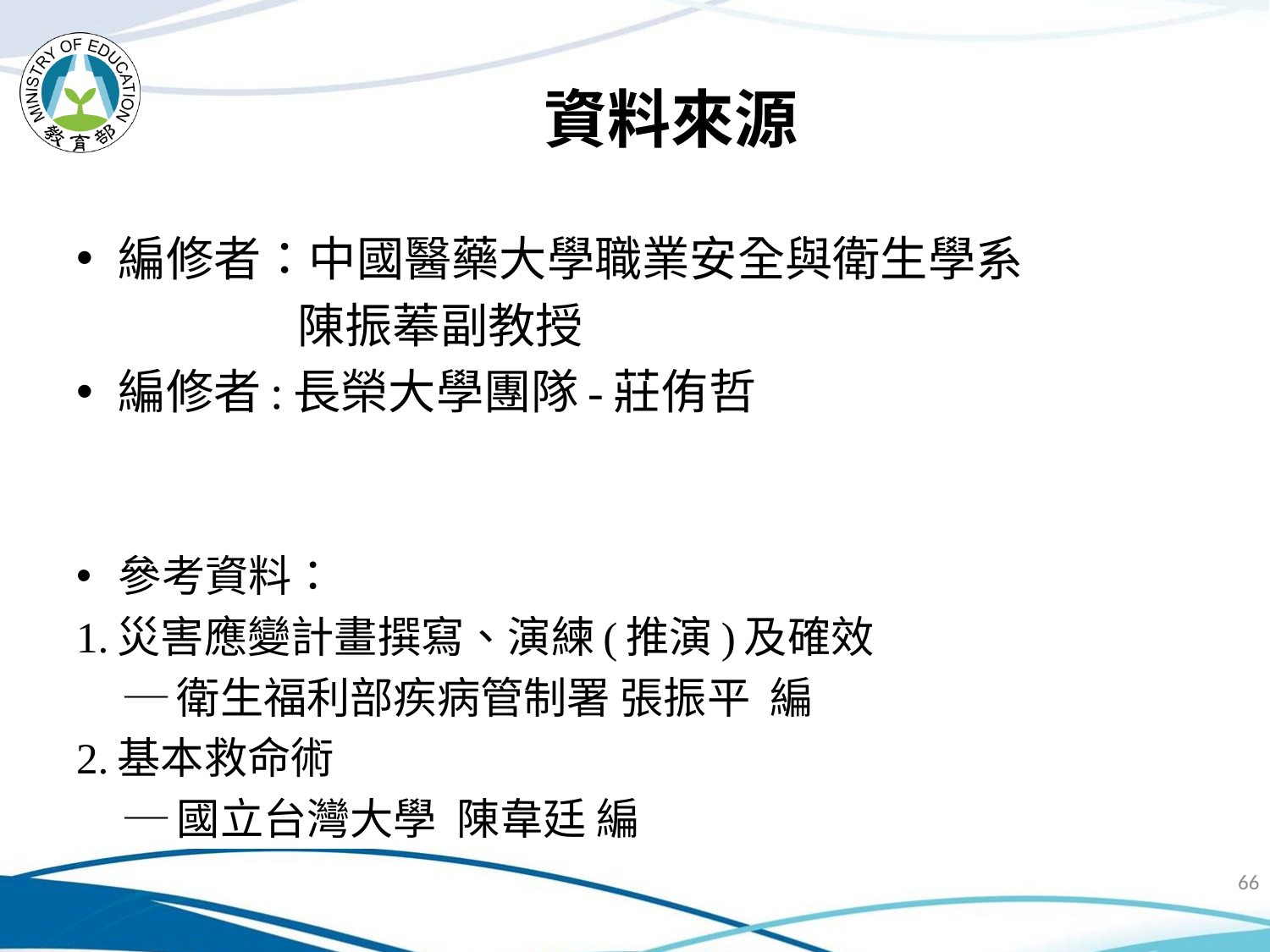

# 資料來源
編修者：中國醫藥大學職業安全與衛生學系
陳振菶副教授
編修者:長榮大學團隊-莊侑哲

參考資料：
1.災害應變計畫撰寫、演練(推演)及確效
     ─衛生福利部疾病管制署 張振平  編
2.基本救命術
     ─國立台灣大學  陳韋廷 編

66